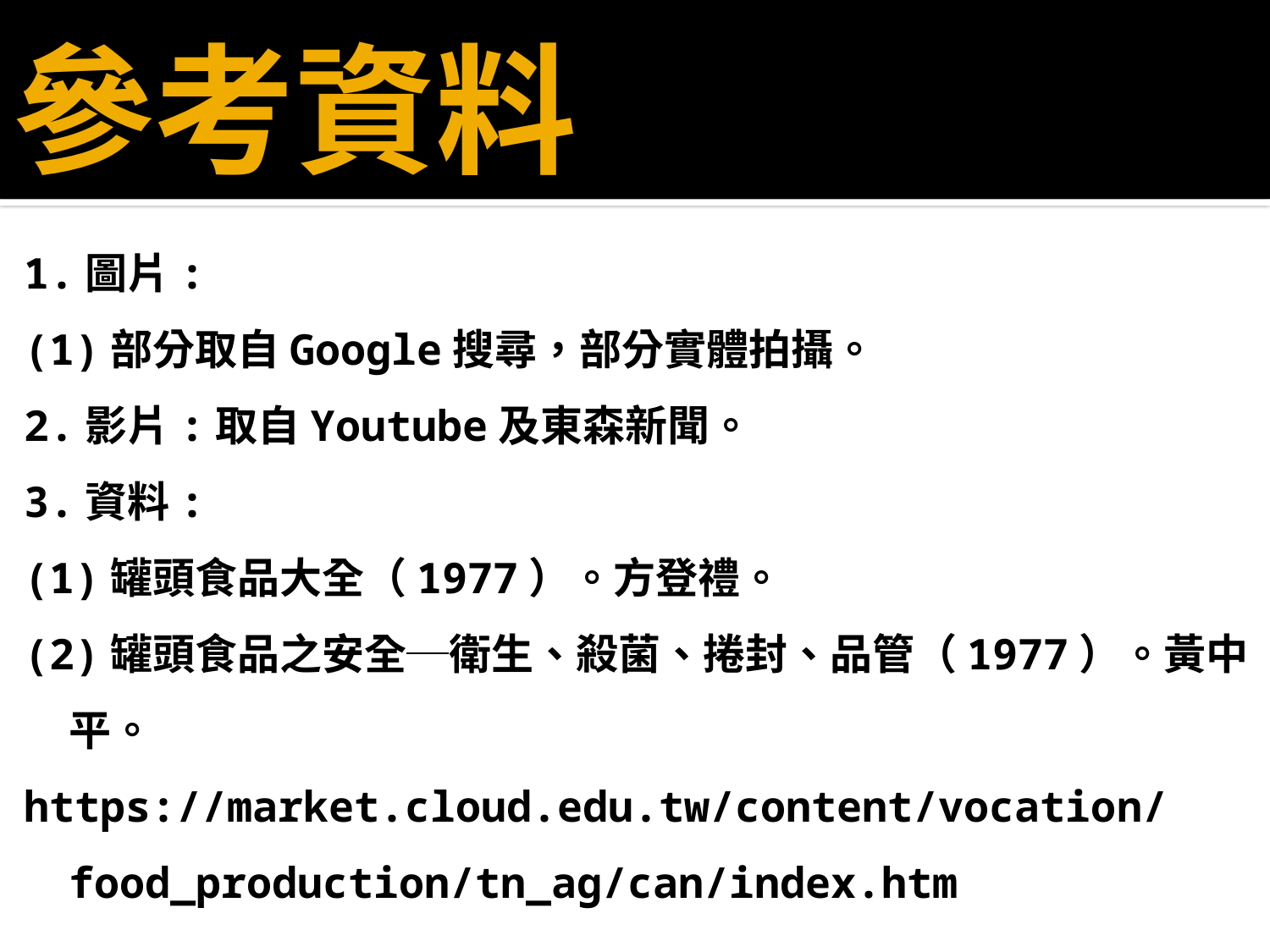

# 參考資料
1.圖片:
(1)部分取自Google搜尋，部分實體拍攝。
2.影片:取自Youtube及東森新聞。
3.資料:
(1)罐頭食品大全（1977）。方登禮。
(2)罐頭食品之安全─衛生、殺菌、捲封、品管（1977）。黃中平。
https://market.cloud.edu.tw/content/vocation/food_production/tn_ag/can/index.htm